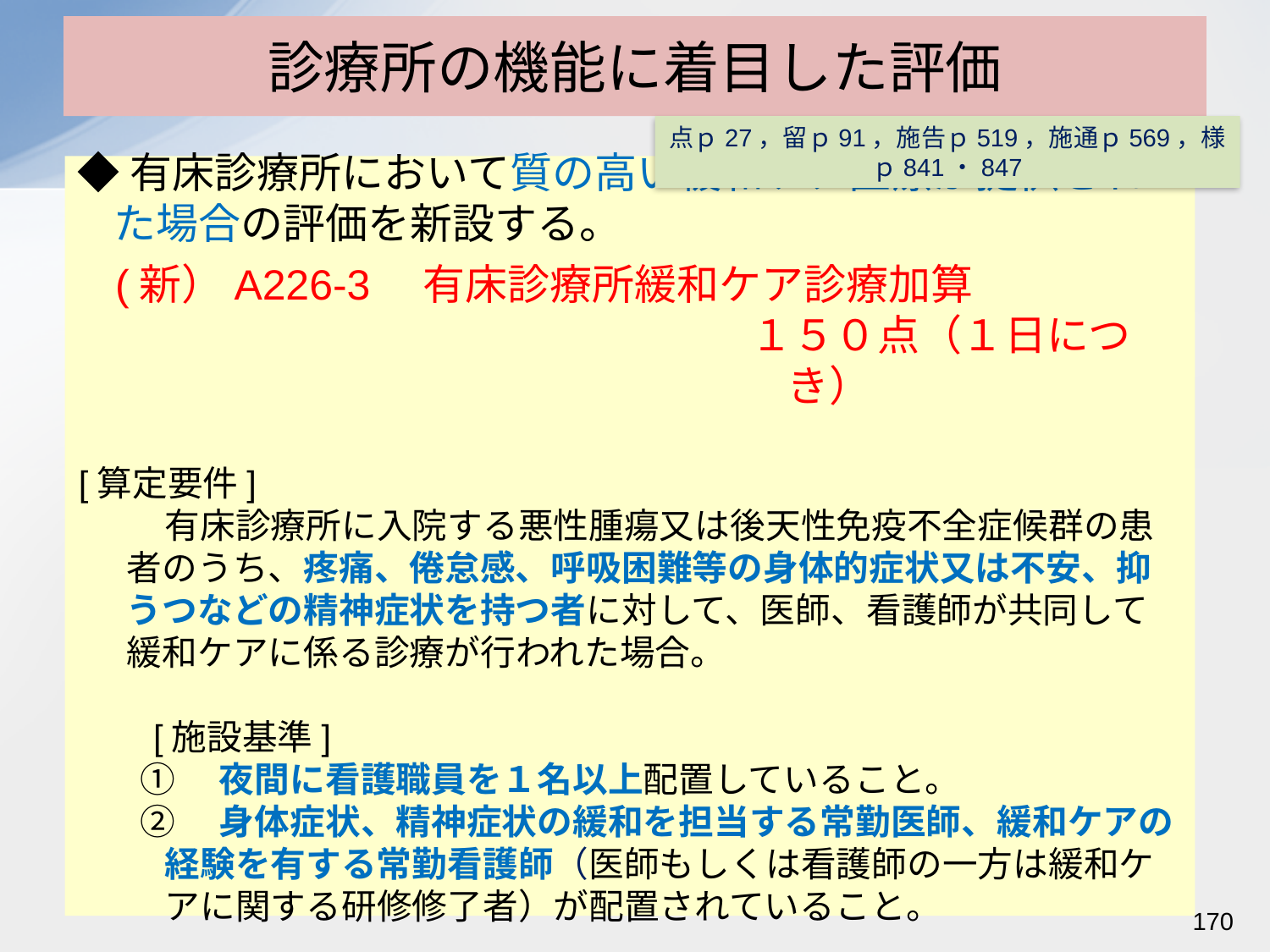

# 診療所の機能に着目した評価
点ｐ27，留ｐ91，施告ｐ519，施通ｐ569，様ｐ841・847
◆有床診療所において質の高い緩和ケア医療が提供された場合の評価を新設する。
(新）A226-3　有床診療所緩和ケア診療加算
１５０点（１日につき）

[算定要件]
有床診療所に入院する悪性腫瘍又は後天性免疫不全症候群の患者のうち、疼痛、倦怠感、呼吸困難等の身体的症状又は不安、抑うつなどの精神症状を持つ者に対して、医師、看護師が共同して緩和ケアに係る診療が行われた場合。

[施設基準]
①　夜間に看護職員を１名以上配置していること。
②　身体症状、精神症状の緩和を担当する常勤医師、緩和ケアの経験を有する常勤看護師（医師もしくは看護師の一方は緩和ケアに関する研修修了者）が配置されていること。
170